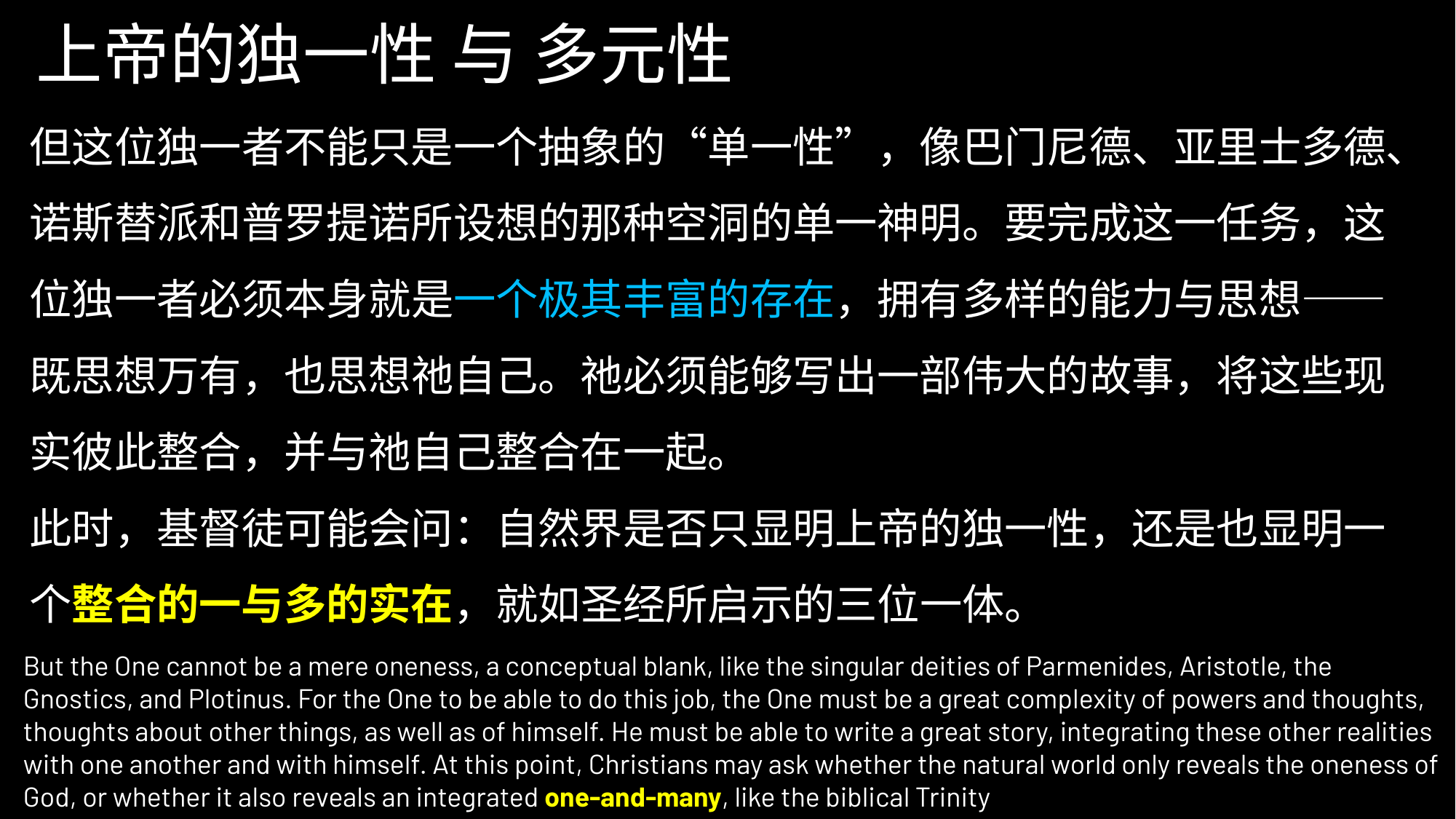

# 上帝的独一性 与 多元性
但这位独一者不能只是一个抽象的“单一性”，像巴门尼德、亚里士多德、诺斯替派和普罗提诺所设想的那种空洞的单一神明。要完成这一任务，这位独一者必须本身就是一个极其丰富的存在，拥有多样的能力与思想——既思想万有，也思想祂自己。祂必须能够写出一部伟大的故事，将这些现实彼此整合，并与祂自己整合在一起。
此时，基督徒可能会问：自然界是否只显明上帝的独一性，还是也显明一个整合的一与多的实在，就如圣经所启示的三位一体。
But the One cannot be a mere oneness, a conceptual blank, like the singular deities of Parmenides, Aristotle, the Gnostics, and Plotinus. For the One to be able to do this job, the One must be a great complexity of powers and thoughts, thoughts about other things, as well as of himself. He must be able to write a great story, integrating these other realities with one another and with himself. At this point, Christians may ask whether the natural world only reveals the oneness of God, or whether it also reveals an integrated one-and-many, like the biblical Trinity